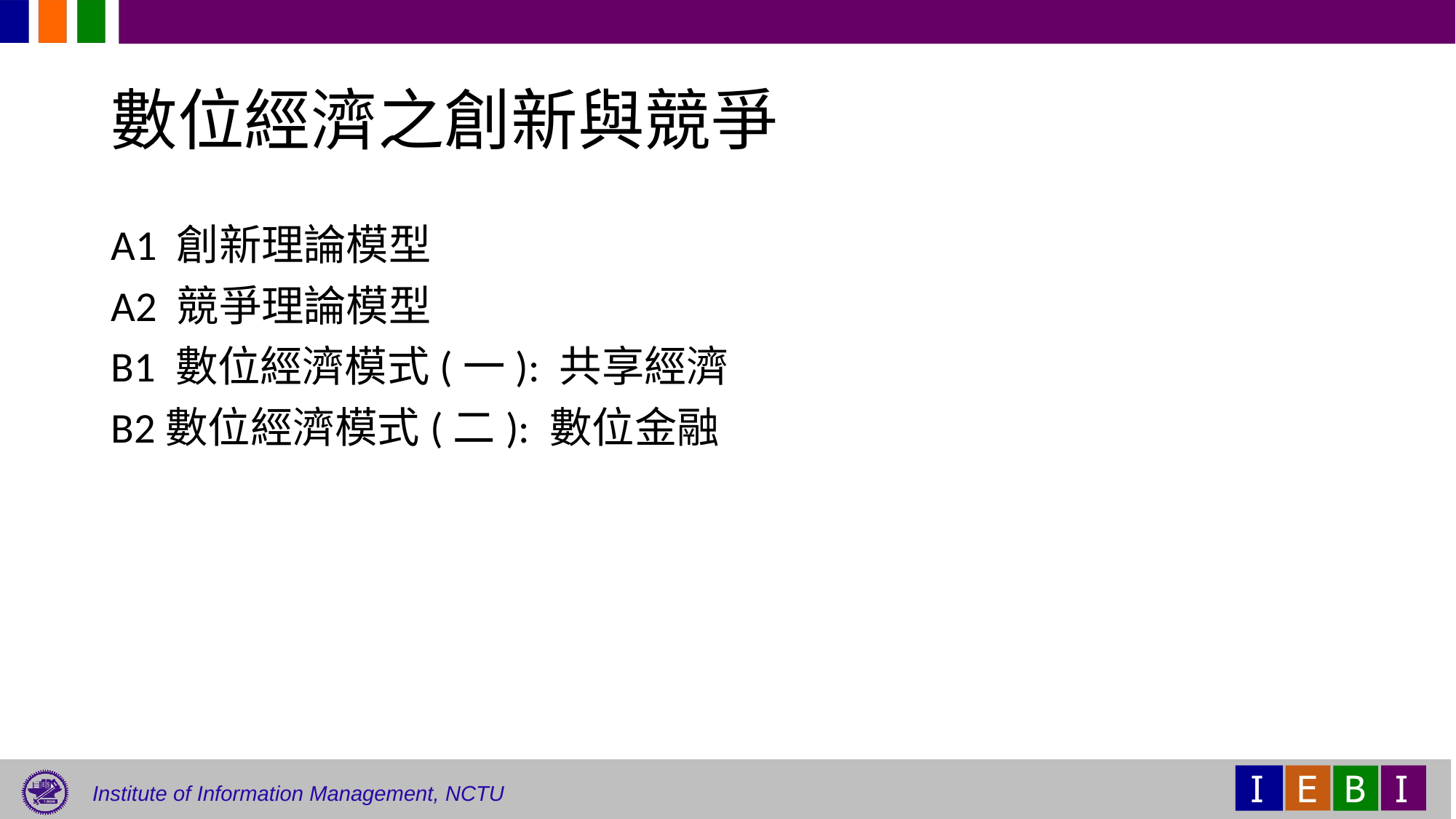

# 數位經濟之創新與競爭
A1 創新理論模型
A2 競爭理論模型
B1 數位經濟模式(一): 共享經濟
B2數位經濟模式(二): 數位金融